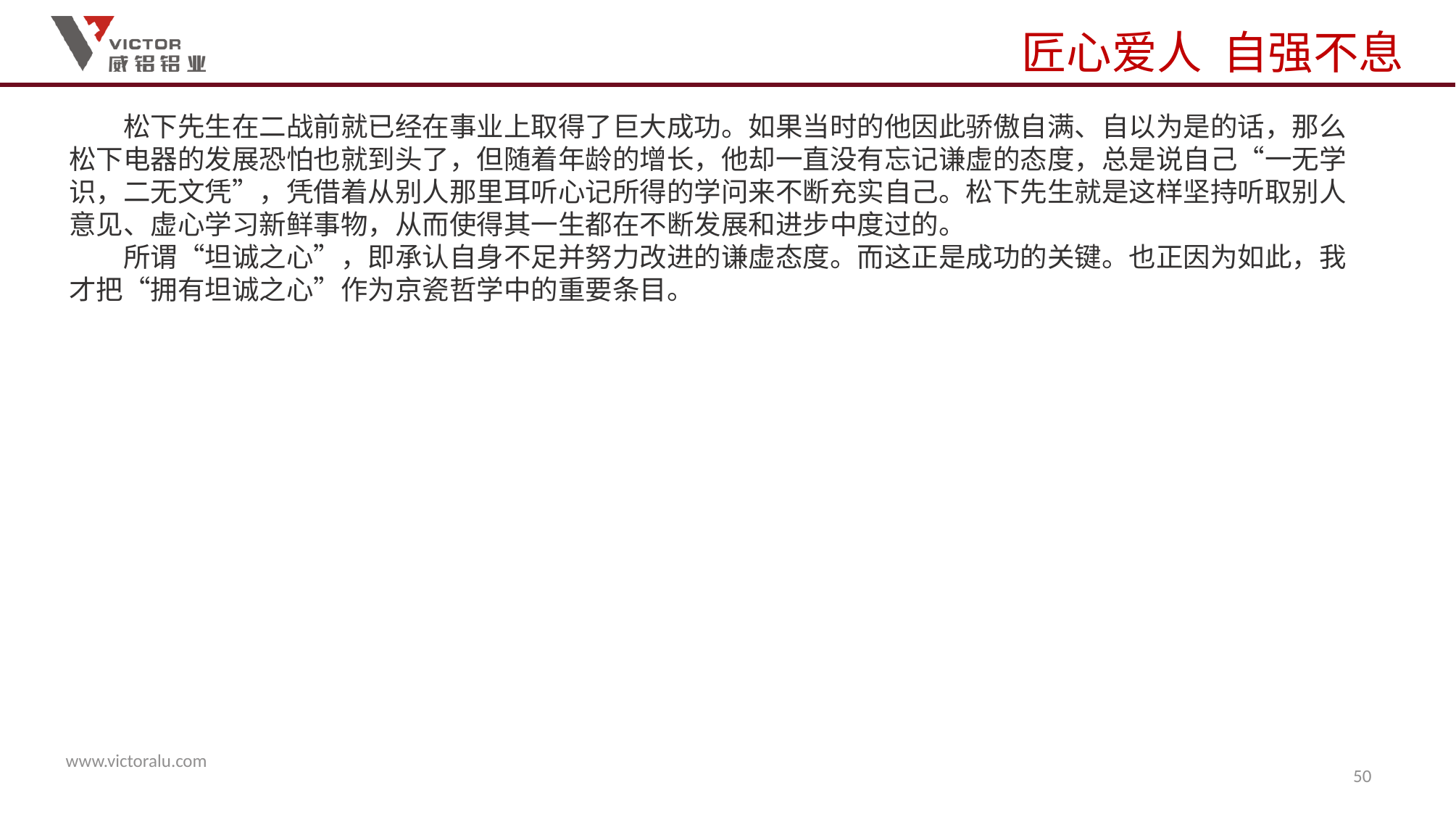

松下先生在二战前就已经在事业上取得了巨大成功。如果当时的他因此骄傲自满、自以为是的话，那么松下电器的发展恐怕也就到头了，但随着年龄的增长，他却一直没有忘记谦虚的态度，总是说自己“一无学识，二无文凭”，凭借着从别人那里耳听心记所得的学问来不断充实自己。松下先生就是这样坚持听取别人意见、虚心学习新鲜事物，从而使得其一生都在不断发展和进步中度过的。
所谓“坦诚之心”，即承认自身不足并努力改进的谦虚态度。而这正是成功的关键。也正因为如此，我才把“拥有坦诚之心”作为京瓷哲学中的重要条目。
50